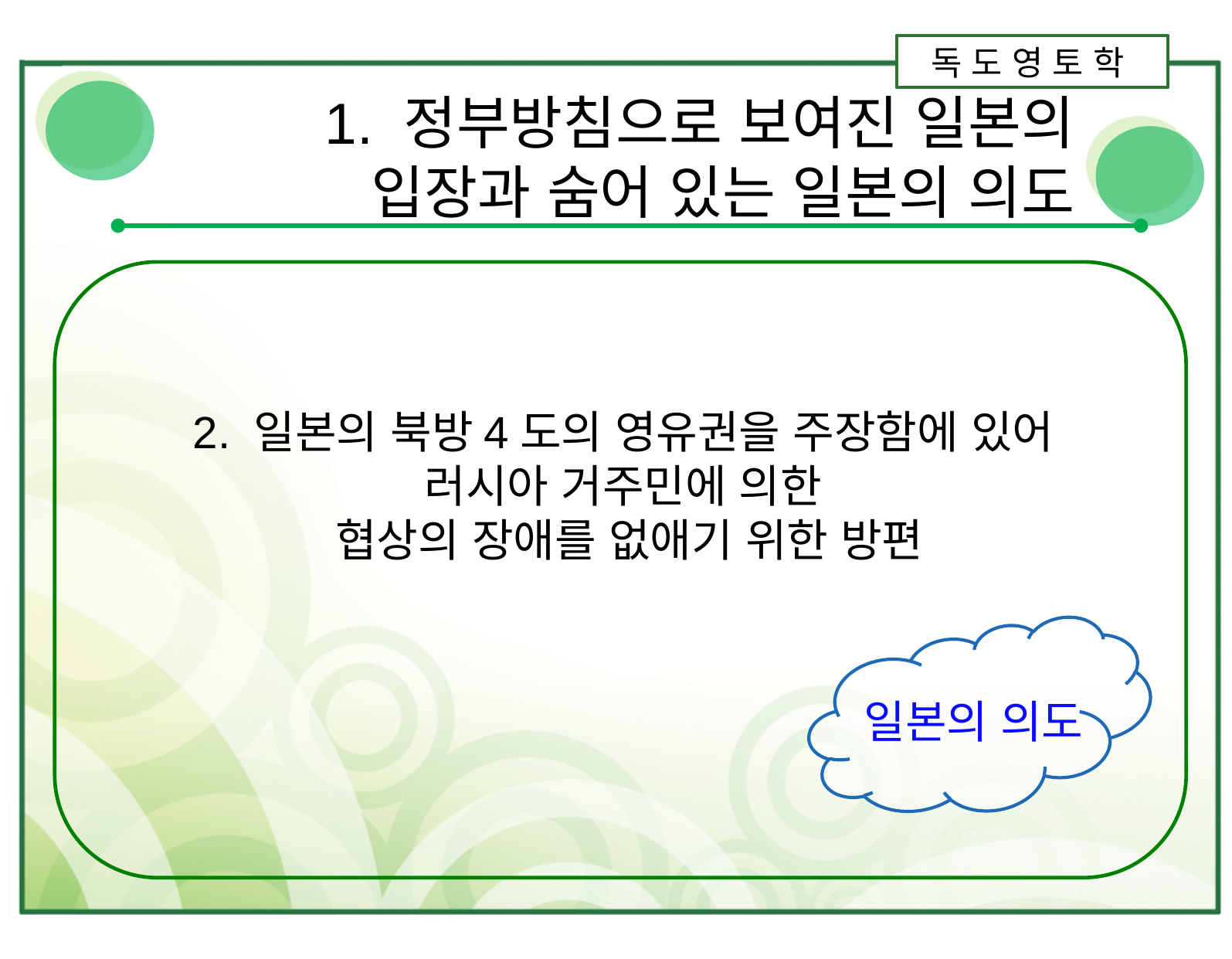

독 도 영 토 학

1. 정부방침으로 보여진 일본의 입장과 숨어 있는 일본의 의도

2. 일본의 북방4도의 영유권을 주장함에 있어
러시아 거주민에 의한
협상의 장애를 없애기 위한 방편

일본의 의도